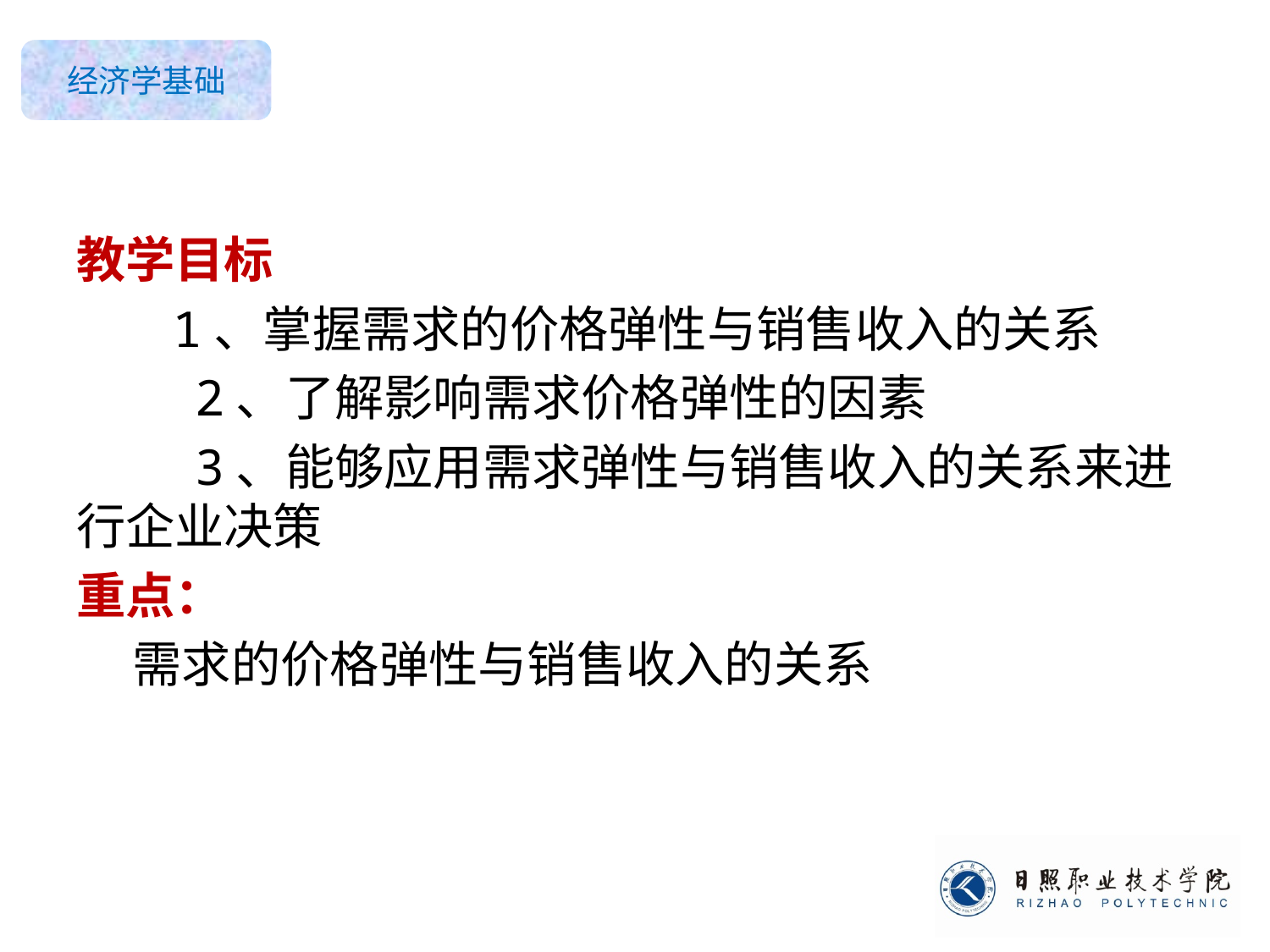

教学目标
       1、掌握需求的价格弹性与销售收入的关系
    2、了解影响需求价格弹性的因素
    3、能够应用需求弹性与销售收入的关系来进行企业决策
重点：
    需求的价格弹性与销售收入的关系